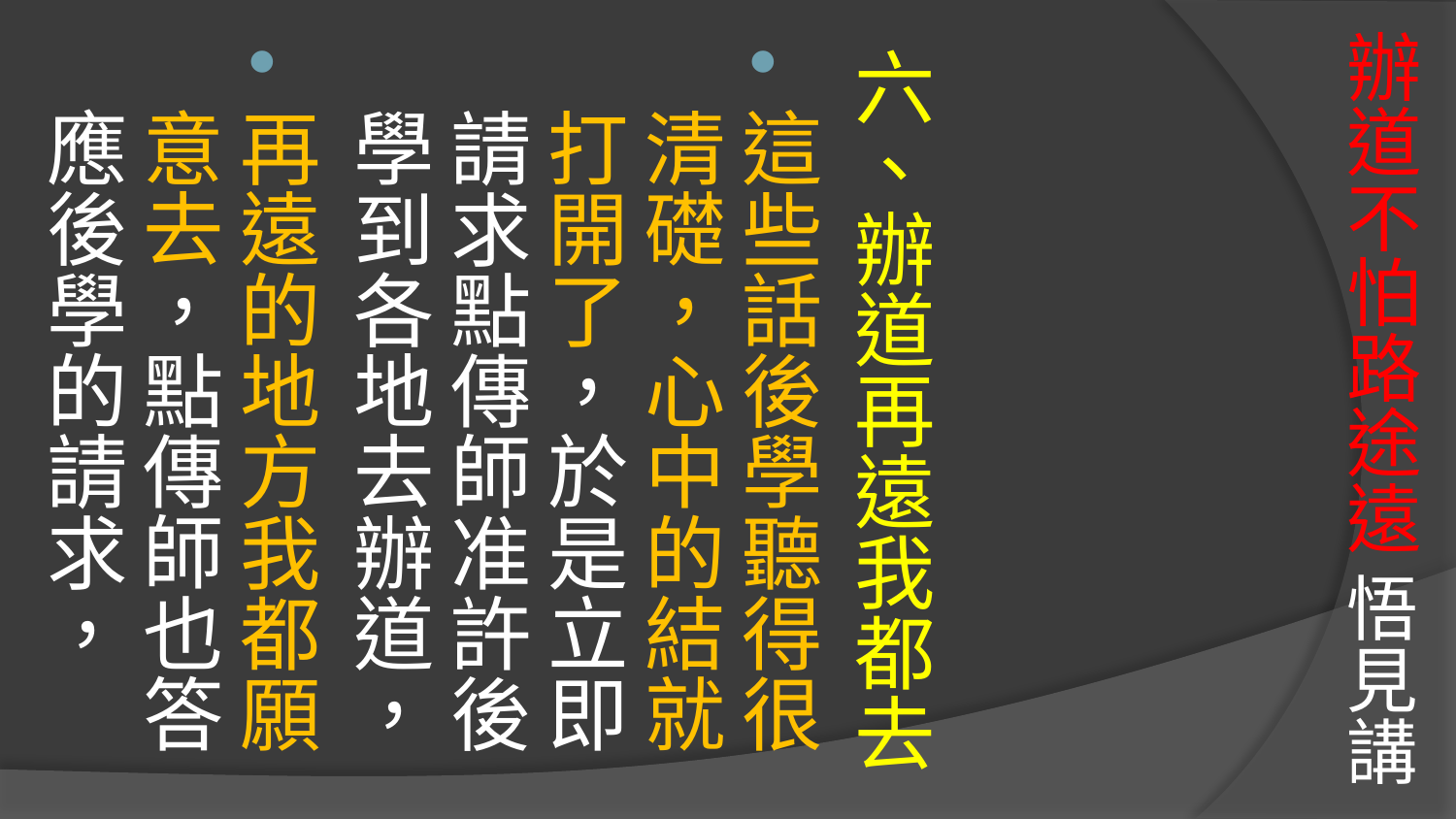

# 辦道不怕路途遠 悟見講
六、辦道再遠我都去
這些話後學聽得很清礎，心中的結就打開了，於是立即請求點傳師准許後學到各地去辦道，
再遠的地方我都願意去，點傳師也答應後學的請求，